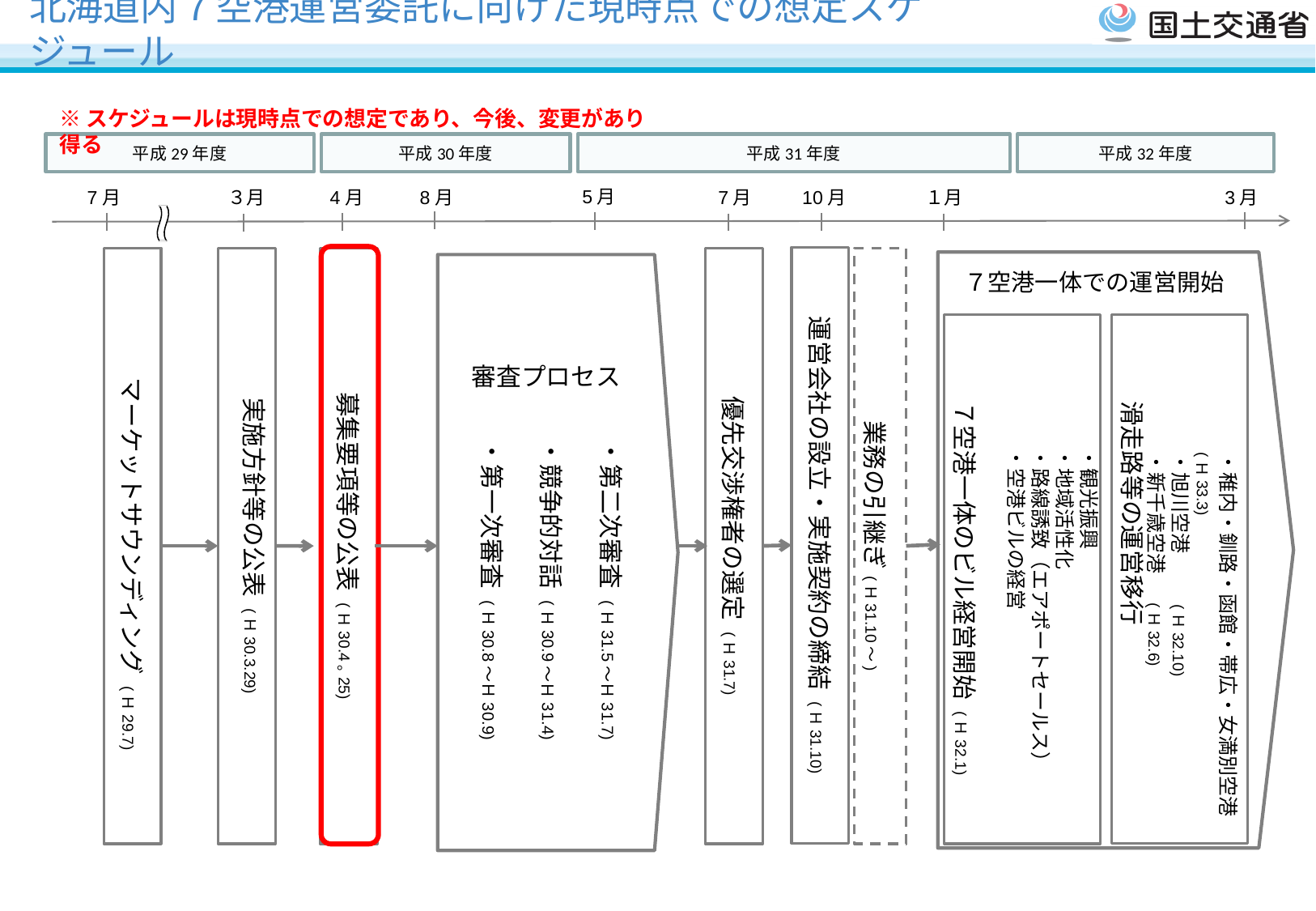

# 北海道内７空港運営委託に向けた現時点での想定スケジュール
※スケジュールは現時点での想定であり、今後、変更があり得る
平成31年度
平成30年度
平成29年度
平成32年度
5月
3月
7月
３月
4月
8月
7月
10月
１月

運営会社の設立・実施契約の締結 (Ｈ31.10)
 　マーケットサウンディング (Ｈ29.7)
実施方針等の公表 (Ｈ30.3.29)

募集要項等の公表 (Ｈ30.4｡25)
優先交渉権者の選定 (Ｈ31.7)
業務の引継ぎ(Ｈ31.10～)

　　　・第二次審査 (Ｈ31.5～Ｈ31.7)

　　　・競争的対話 (Ｈ30.9～Ｈ31.4)

　　　・第一次審査 (Ｈ30.8～Ｈ30.9)

７空港一体での運営開始
　　　７空港一体のビル経営開始 (Ｈ32.1)
　　　滑走路等の運営移行
審査プロセス
・観光振興
・地域活性化
・路線誘致（エアポートセールス）
・空港ビルの経営
・稚内・釧路・函館・帯広・女満別空港 (Ｈ33.3)
・旭川空港　　  (Ｈ32.10)
・新千歳空港　 (Ｈ32.6)